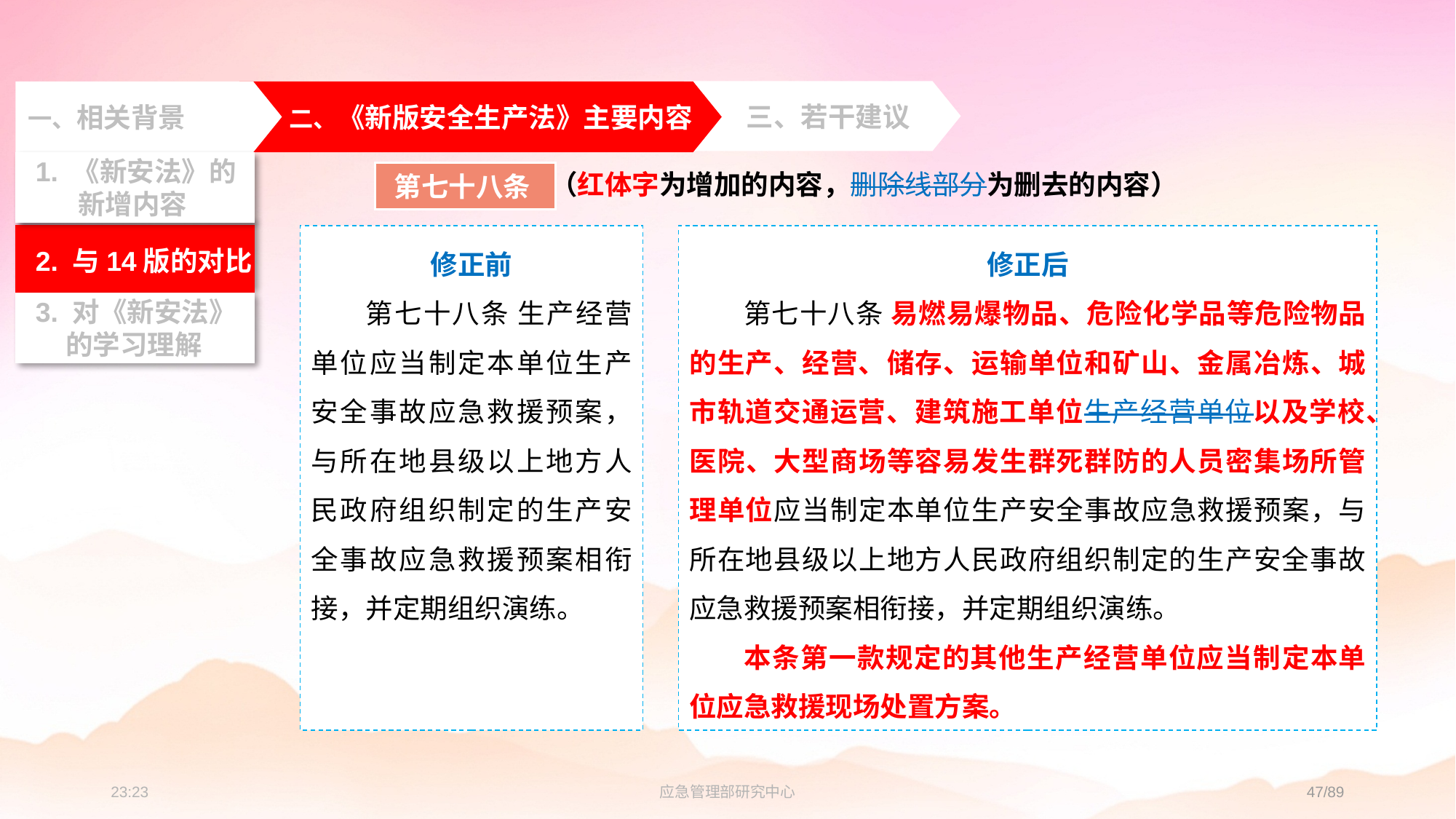

三、若干建议
一、相关背景
     二、《新版安全生产法》主要内容
 2. 与14版的对比
 3. 对《新安法》
     的学习理解
 1. 《新安法》的
       新增内容
（红体字为增加的内容，删除线部分为删去的内容）
第七十八条
修正前
第七十八条 生产经营单位应当制定本单位生产安全事故应急救援预案，与所在地县级以上地方人民政府组织制定的生产安全事故应急救援预案相衔接，并定期组织演练。
修正后
第七十八条 易燃易爆物品、危险化学品等危险物品的生产、经营、储存、运输单位和矿山、金属冶炼、城市轨道交通运营、建筑施工单位生产经营单位以及学校、医院、大型商场等容易发生群死群防的人员密集场所管理单位应当制定本单位生产安全事故应急救援预案，与所在地县级以上地方人民政府组织制定的生产安全事故应急救援预案相衔接，并定期组织演练。
本条第一款规定的其他生产经营单位应当制定本单位应急救援现场处置方案。
23:23
应急管理部研究中心
47/89